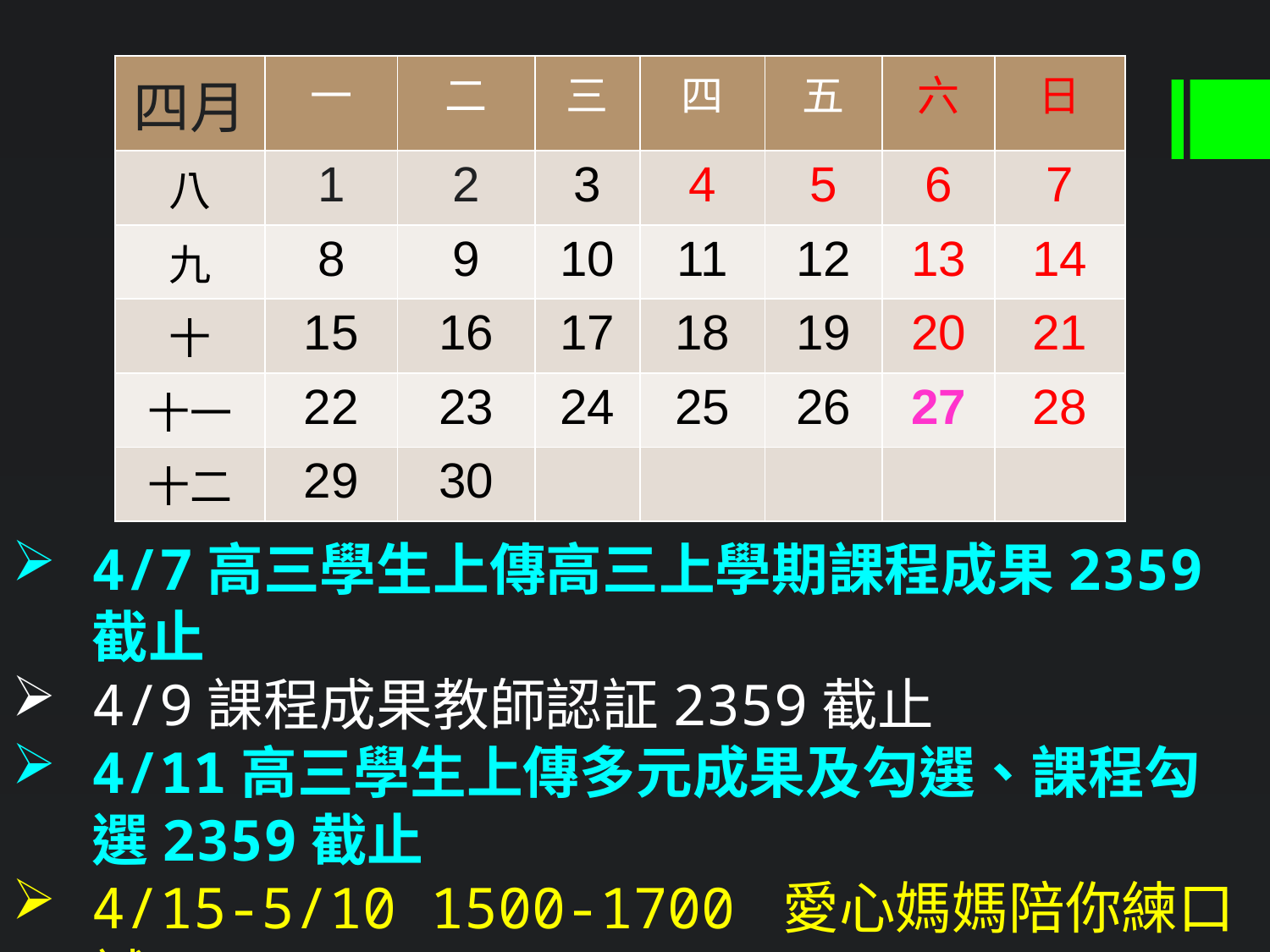

| 四月 | 一 | 二 | 三 | 四 | 五 | 六 | 日 |
| --- | --- | --- | --- | --- | --- | --- | --- |
| 八 | 1 | 2 | 3 | 4 | 5 | 6 | 7 |
| 九 | 8 | 9 | 10 | 11 | 12 | 13 | 14 |
| 十 | 15 | 16 | 17 | 18 | 19 | 20 | 21 |
| 十一 | 22 | 23 | 24 | 25 | 26 | 27 | 28 |
| 十二 | 29 | 30 |  |  |  |  |  |
4/7高三學生上傳高三上學期課程成果2359截止
4/9課程成果教師認証2359截止
4/11高三學生上傳多元成果及勾選、課程勾選2359截止
4/15-5/10 1500-1700 愛心媽媽陪你練口試
4/27(六)德光高三模擬面試(真教授)